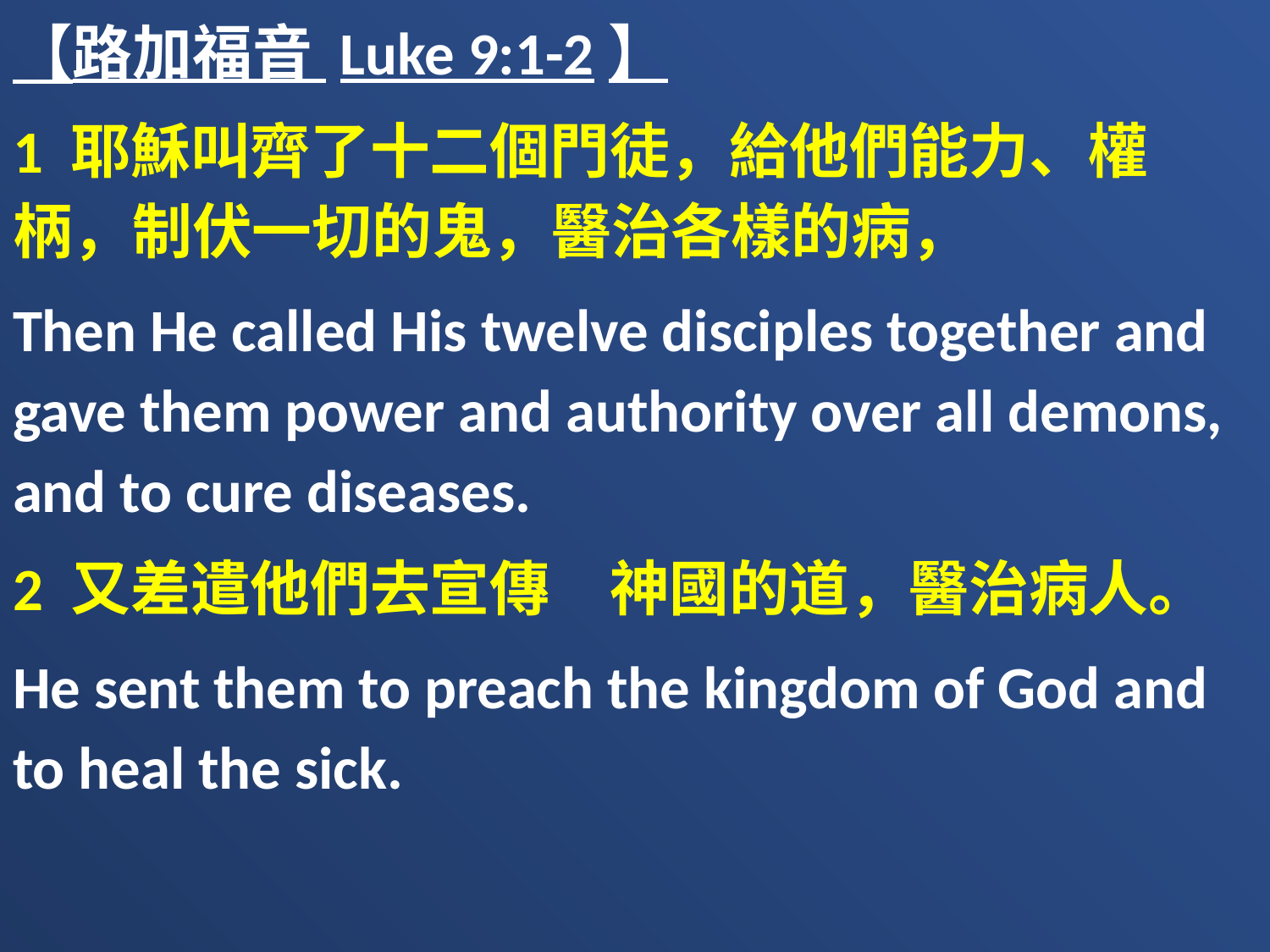

【路加福音 Luke 9:1-2】
1 耶穌叫齊了十二個門徒，給他們能力、權柄，制伏一切的鬼，醫治各樣的病，
Then He called His twelve disciples together and gave them power and authority over all demons, and to cure diseases.
2 又差遣他們去宣傳　神國的道，醫治病人。
He sent them to preach the kingdom of God and to heal the sick.